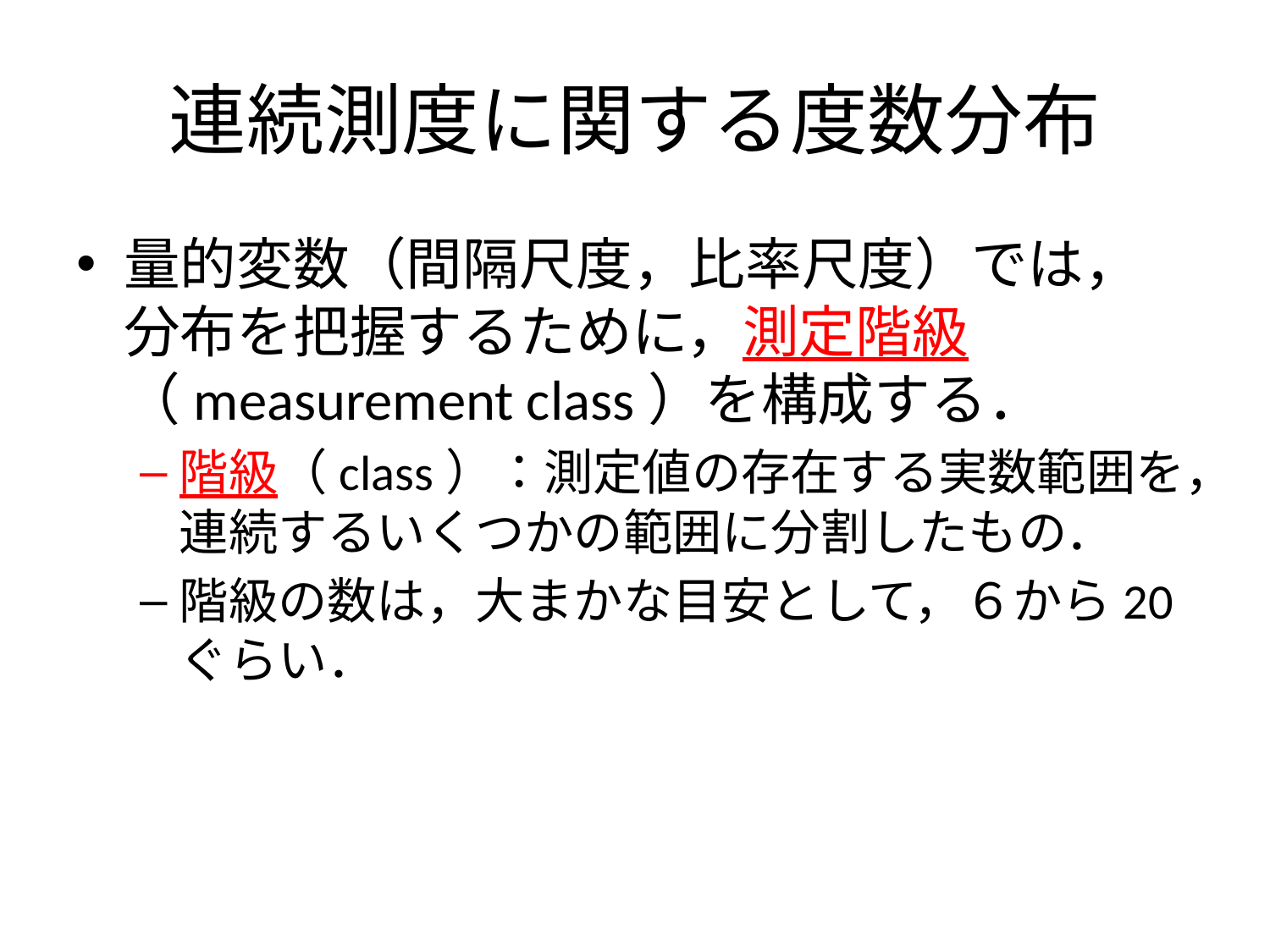

# 連続測度に関する度数分布
量的変数（間隔尺度，比率尺度）では，分布を把握するために，測定階級（measurement class）を構成する．
階級（class）：測定値の存在する実数範囲を，連続するいくつかの範囲に分割したもの．
階級の数は，大まかな目安として，６から20ぐらい．